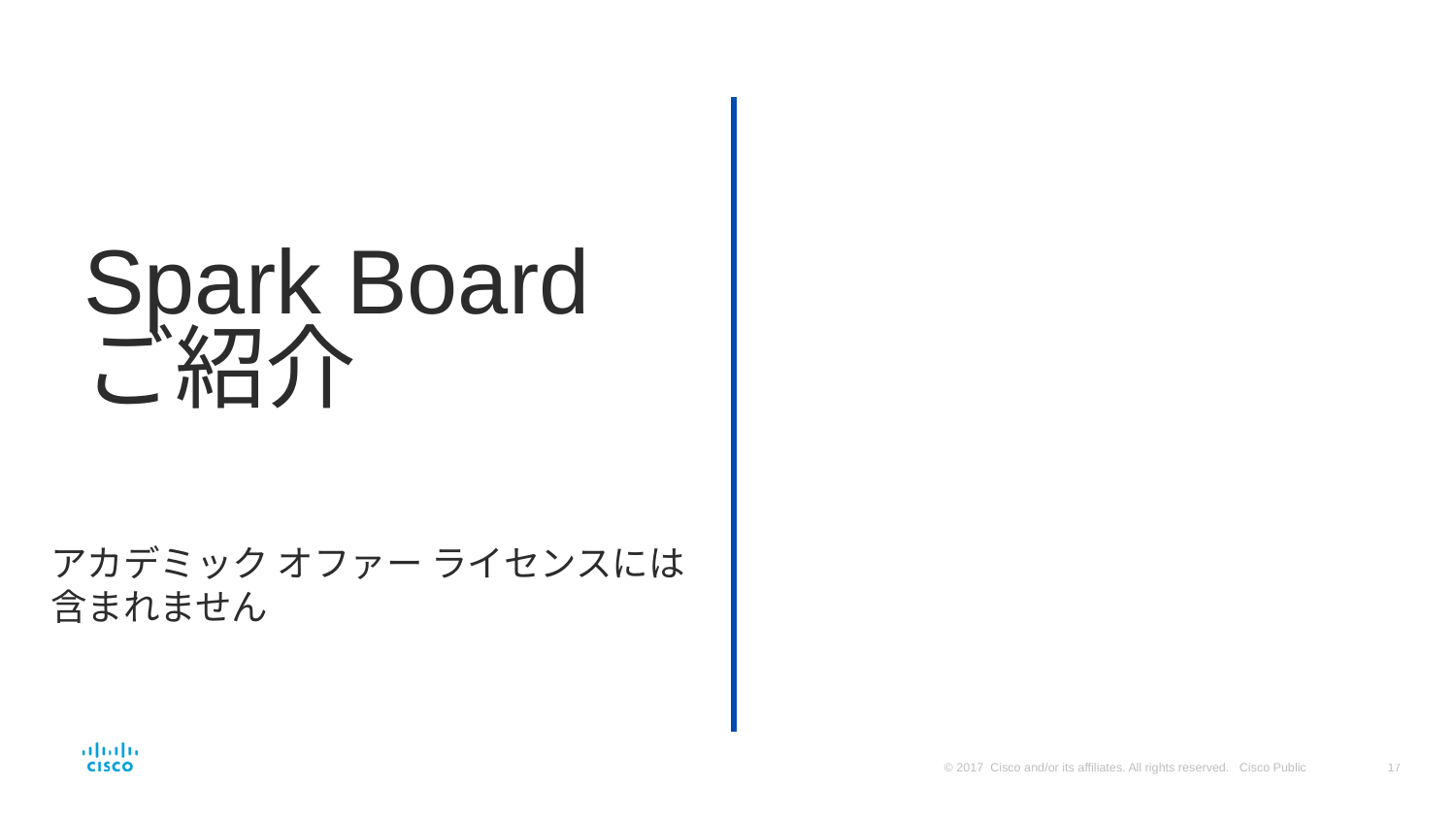

# Spark Board ご紹介
アカデミック オファー ライセンスには
含まれません